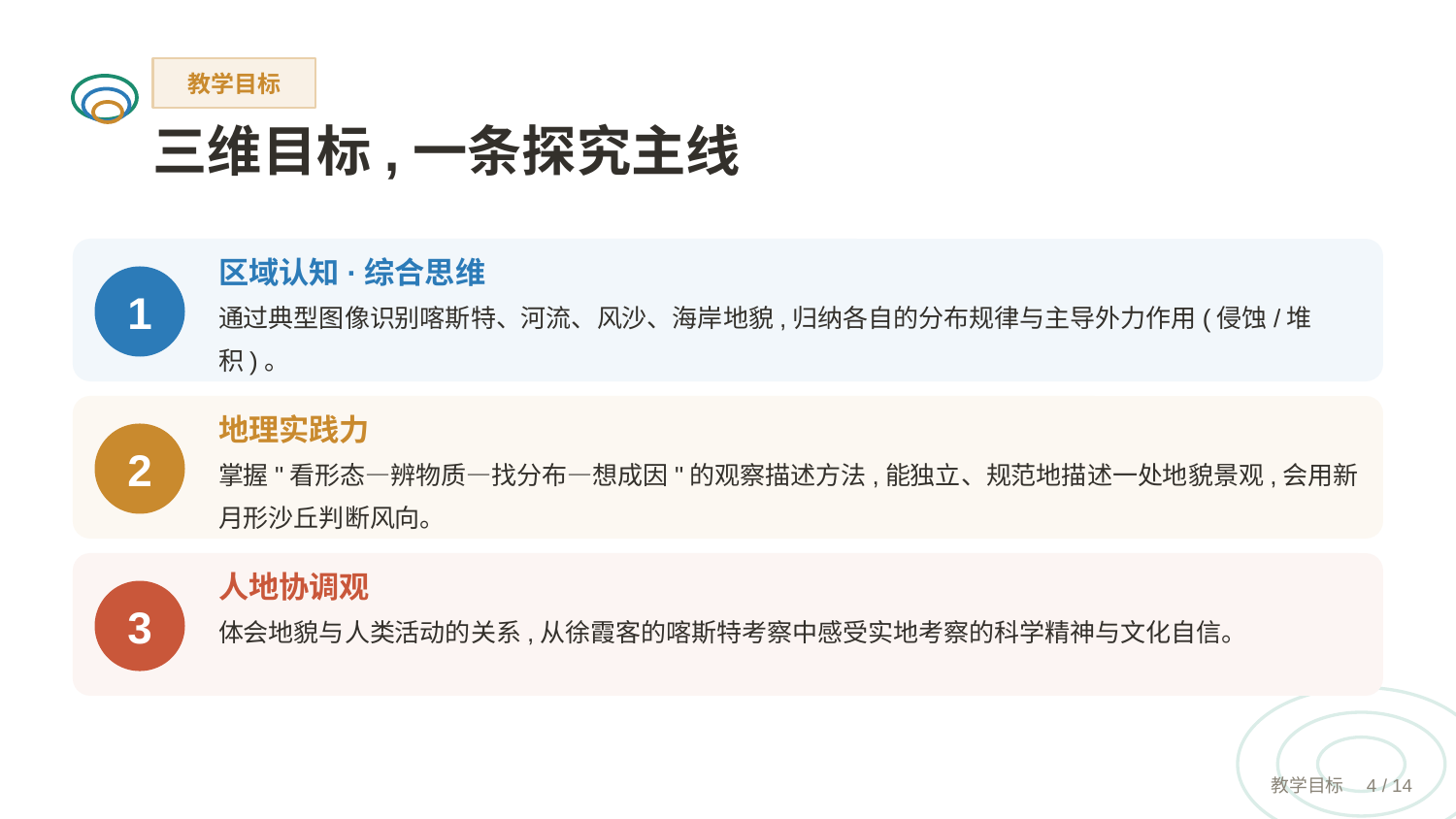

教学目标

三维目标,一条探究主线

区域认知·综合思维
通过典型图像识别喀斯特、河流、风沙、海岸地貌,归纳各自的分布规律与主导外力作用(侵蚀/堆积)。

1

地理实践力
掌握"看形态—辨物质—找分布—想成因"的观察描述方法,能独立、规范地描述一处地貌景观,会用新月形沙丘判断风向。

2

人地协调观
体会地貌与人类活动的关系,从徐霞客的喀斯特考察中感受实地考察的科学精神与文化自信。

3

教学目标　4 / 14